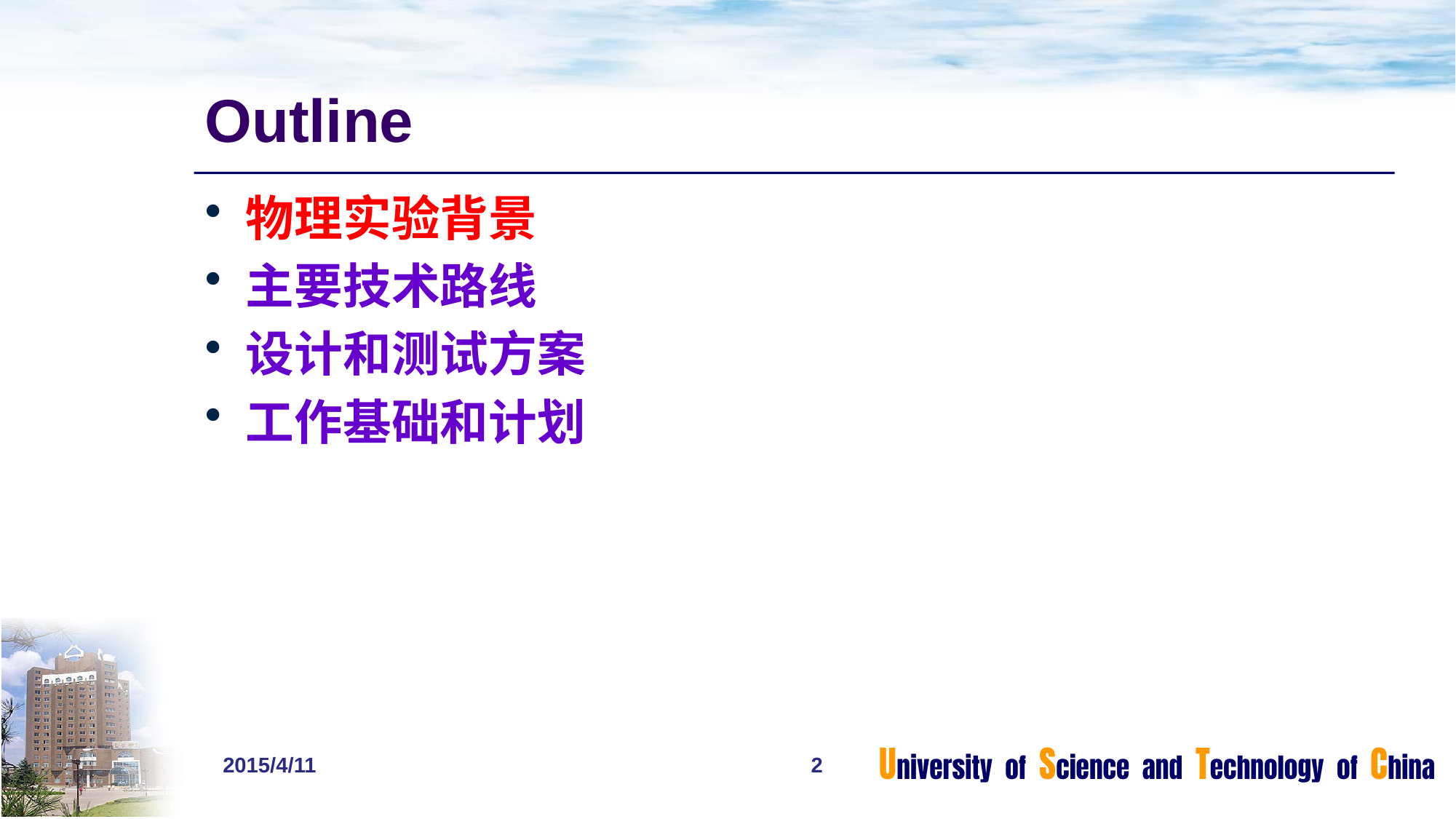

# Outline
物理实验背景
主要技术路线
设计和测试方案
工作基础和计划
2015/4/11
2